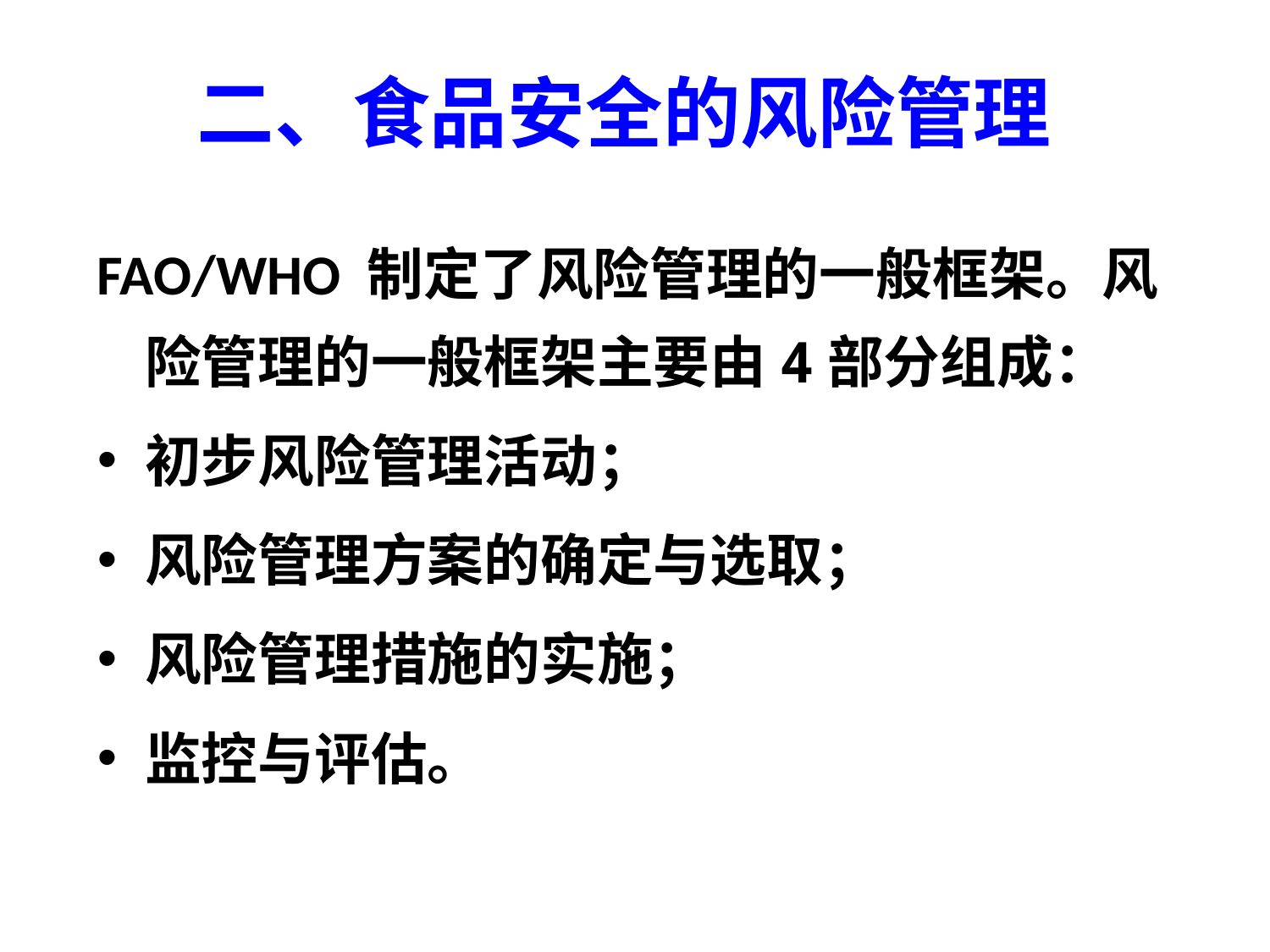

# 二、食品安全的风险管理
FAO/WHO 制定了风险管理的一般框架。风险管理的一般框架主要由4部分组成：
初步风险管理活动；
风险管理方案的确定与选取；
风险管理措施的实施；
监控与评估。